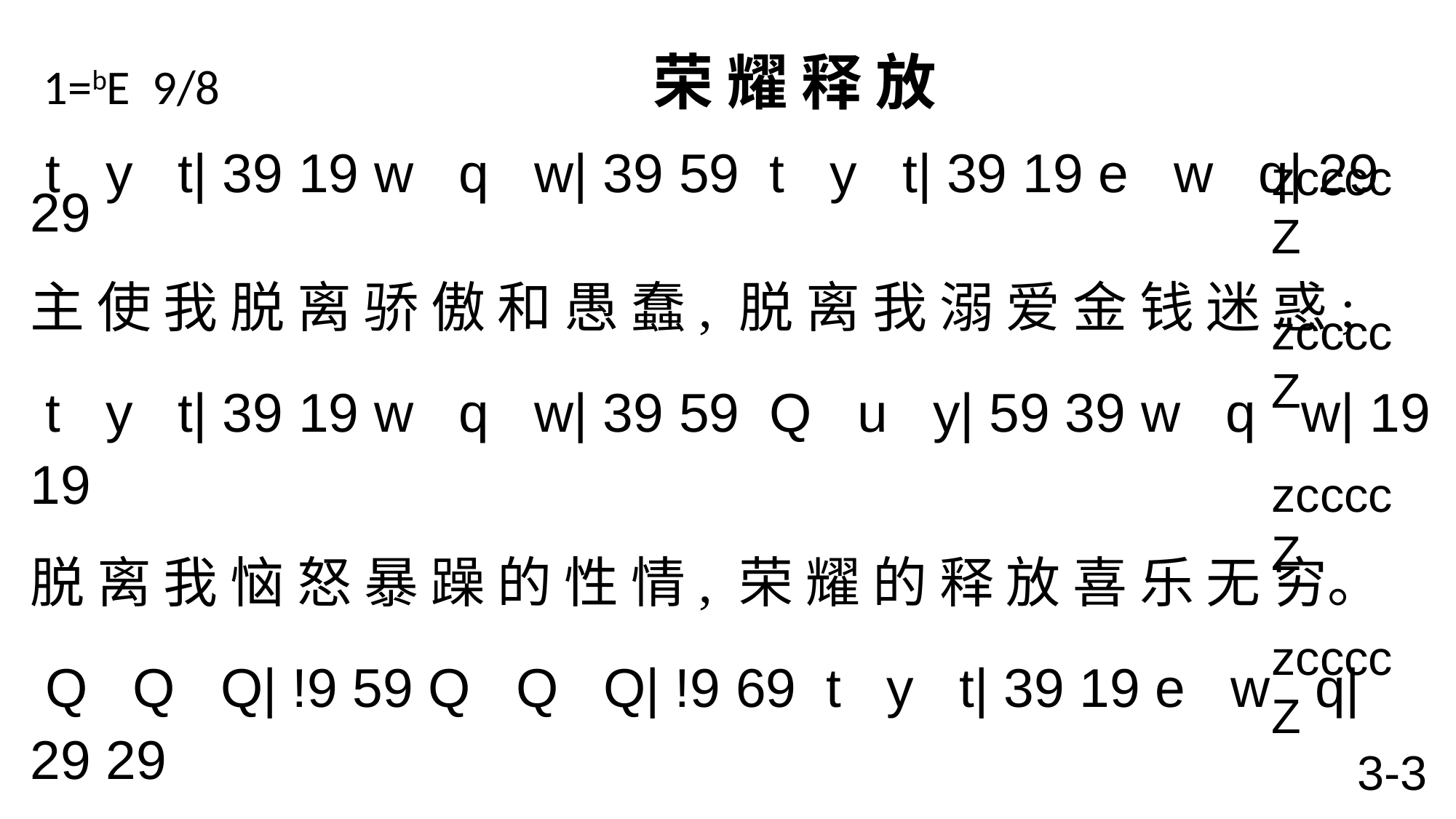

# 1=bE  9/8                             荣 耀 释 放
 zccccZ
 t   y   t| 39 19 w   q   w| 39 59  t   y   t| 39 19 e   w   q| 29 29
主 使 我 脱 离 骄 傲 和 愚 蠢, 脱 离 我 溺 爱 金 钱 迷 惑;
 t   y   t| 39 19 w   q   w| 39 59  Q   u   y| 59 39 w   q   w| 19 19
脱 离 我 恼 怒 暴 躁 的 性 情, 荣 耀 的 释 放 喜 乐 无 穷。
 Q   Q   Q| !9 59 Q   Q   Q| !9 69  t   y   t| 39 19 e   w   q| 29 29
荣 耀 的 释 放!奇 妙 的 释 放!得 胜 的 耶 稣,把 我 释 放;
 t   y   t| 39 19 w   q   w| 39 59  Q   u   y| 59 39 w   q   w| 19 19\
脱 离 了 自 己,罪 恶 和 世 界, 从 今 到 永 远 不 再 捆 绑。
 zccccZ
 zccccZ
 zccccZ
3-3